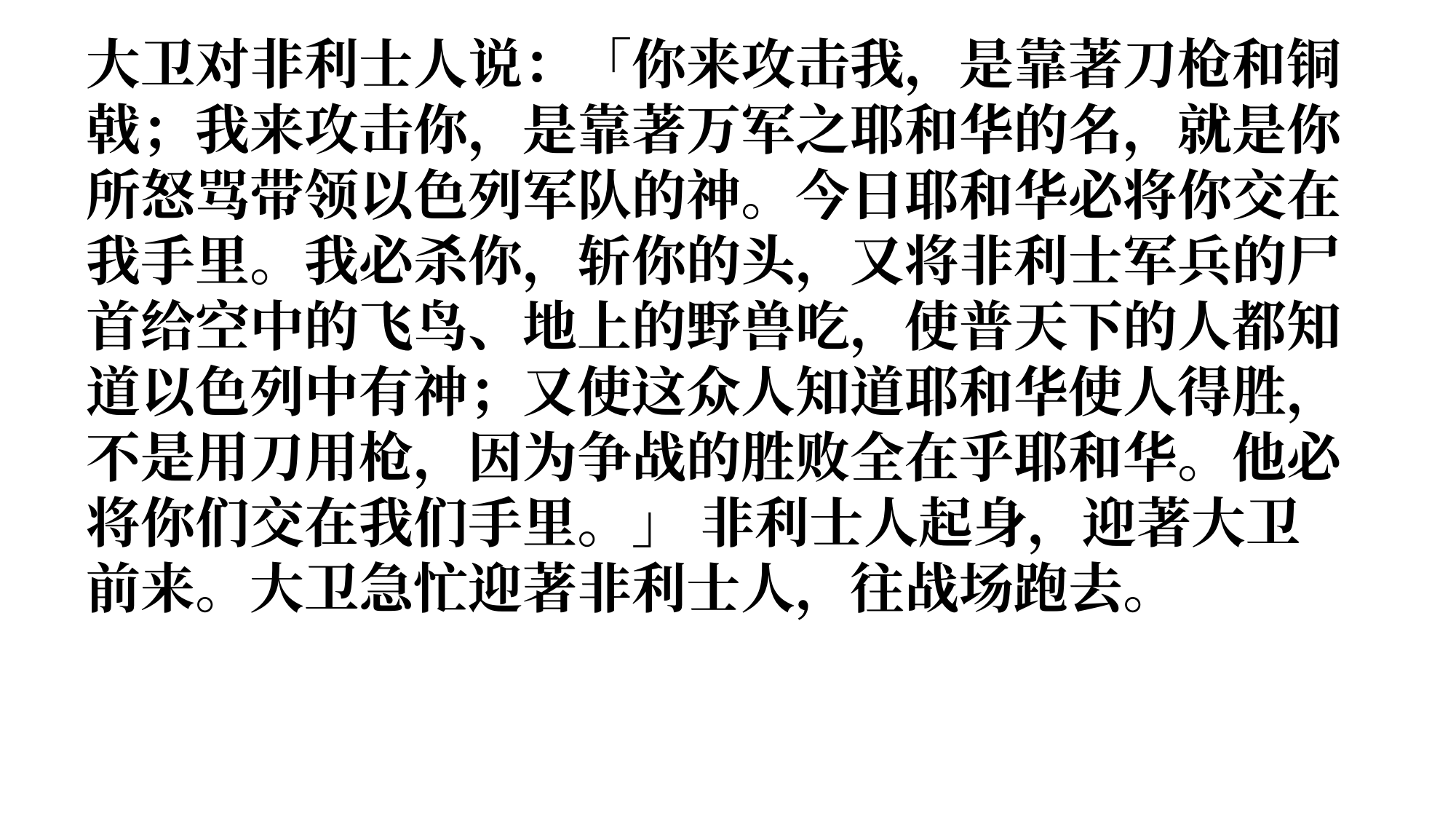

大卫对非利士人说：「你来攻击我，是靠著刀枪和铜戟；我来攻击你，是靠著万军之耶和华的名，就是你所怒骂带领以色列军队的神。今日耶和华必将你交在我手里。我必杀你，斩你的头，又将非利士军兵的尸首给空中的飞鸟、地上的野兽吃，使普天下的人都知道以色列中有神；又使这众人知道耶和华使人得胜，不是用刀用枪，因为争战的胜败全在乎耶和华。他必将你们交在我们手里。」 非利士人起身，迎著大卫前来。大卫急忙迎著非利士人，往战场跑去。